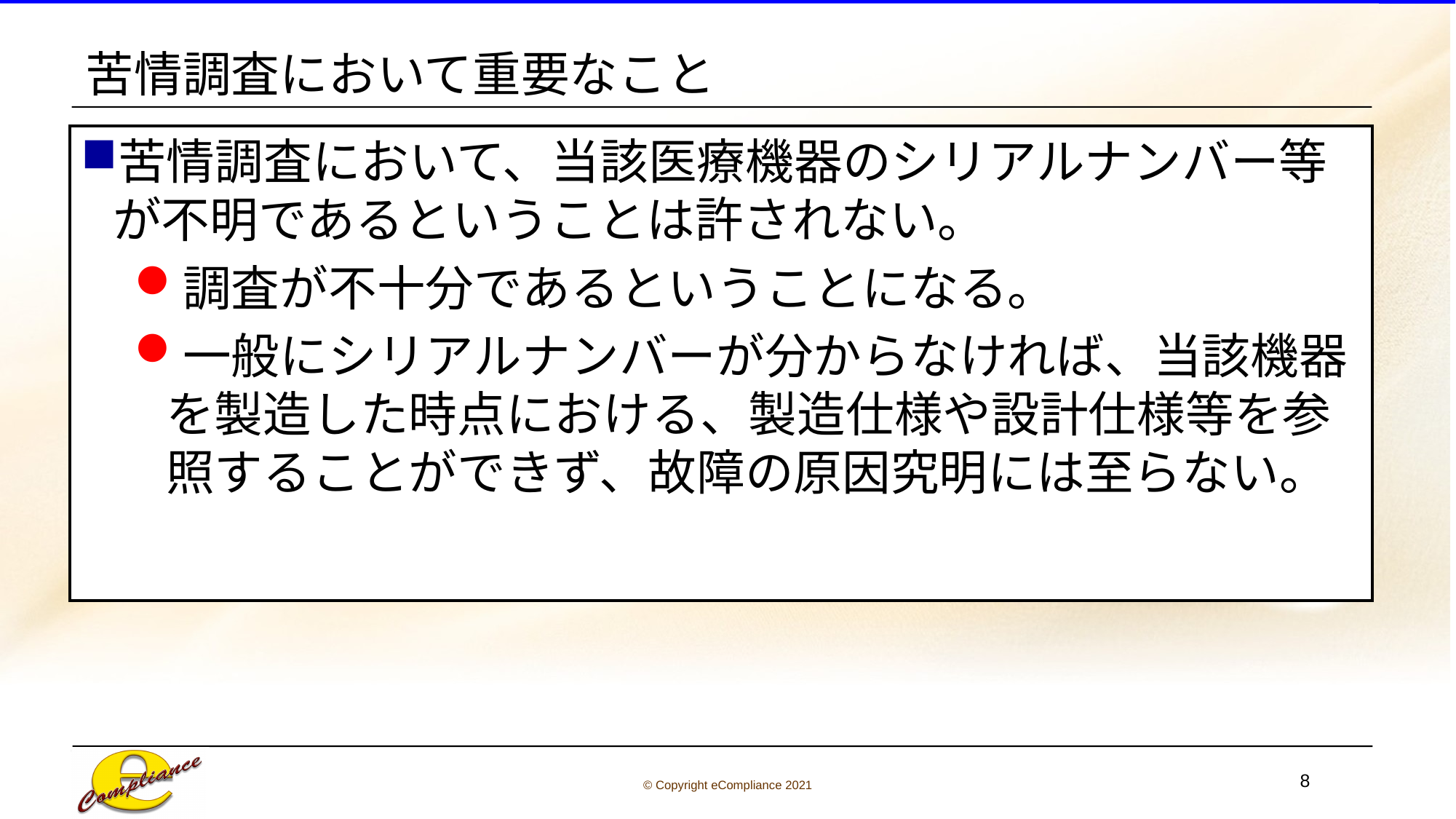

# 苦情調査において重要なこと
苦情調査において、当該医療機器のシリアルナンバー等が不明であるということは許されない。
調査が不十分であるということになる。
一般にシリアルナンバーが分からなければ、当該機器を製造した時点における、製造仕様や設計仕様等を参照することができず、故障の原因究明には至らない。